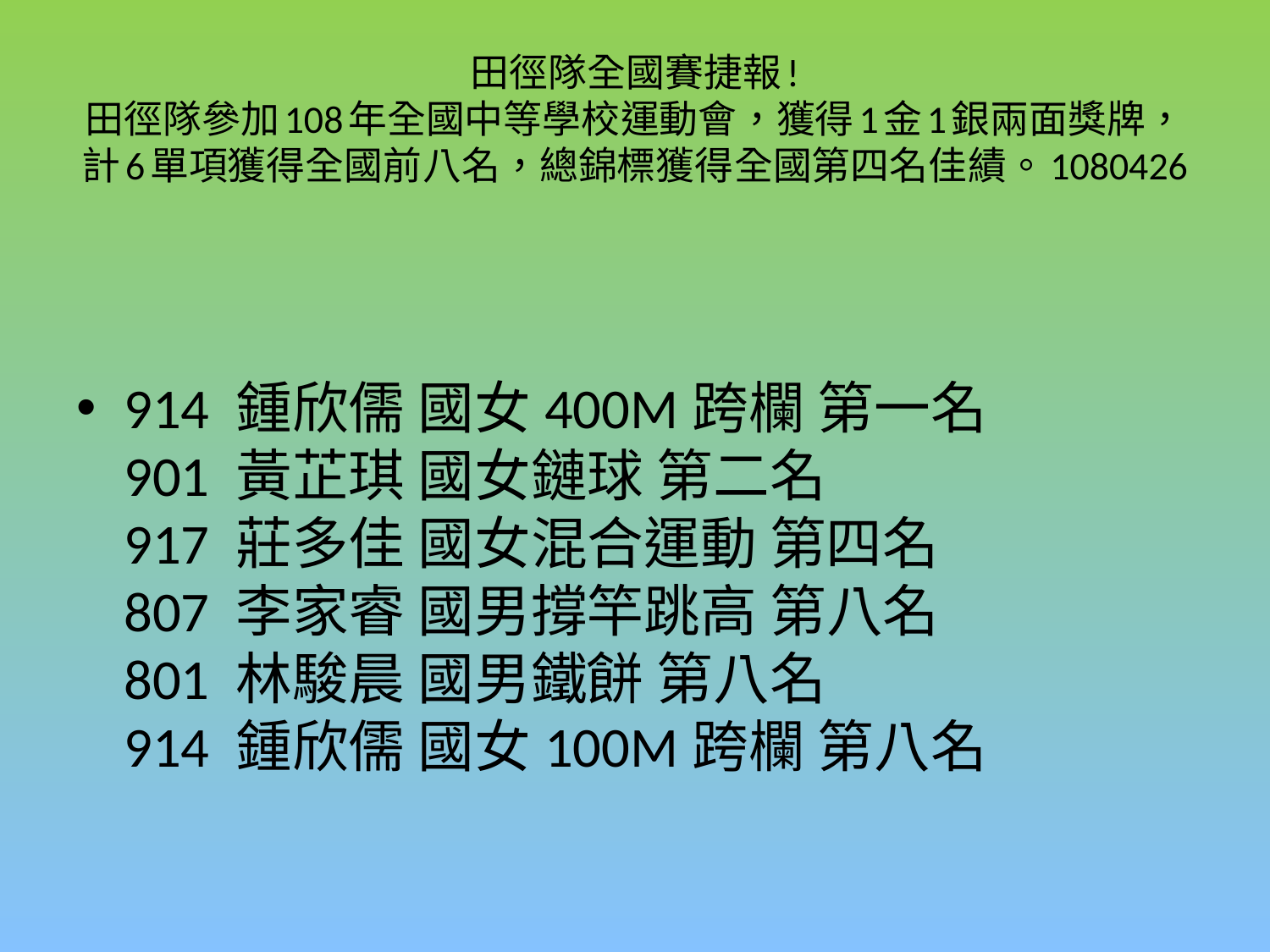

# 田徑隊全國賽捷報! 田徑隊參加108年全國中等學校運動會，獲得1金1銀兩面獎牌，計6單項獲得全國前八名，總錦標獲得全國第四名佳績。1080426
914 鍾欣儒 國女400M跨欄 第一名
901 黃芷琪 國女鏈球 第二名
917 莊多佳 國女混合運動 第四名
807 李家睿 國男撐竿跳高 第八名
801 林駿晨 國男鐵餅 第八名
914 鍾欣儒 國女100M跨欄 第八名